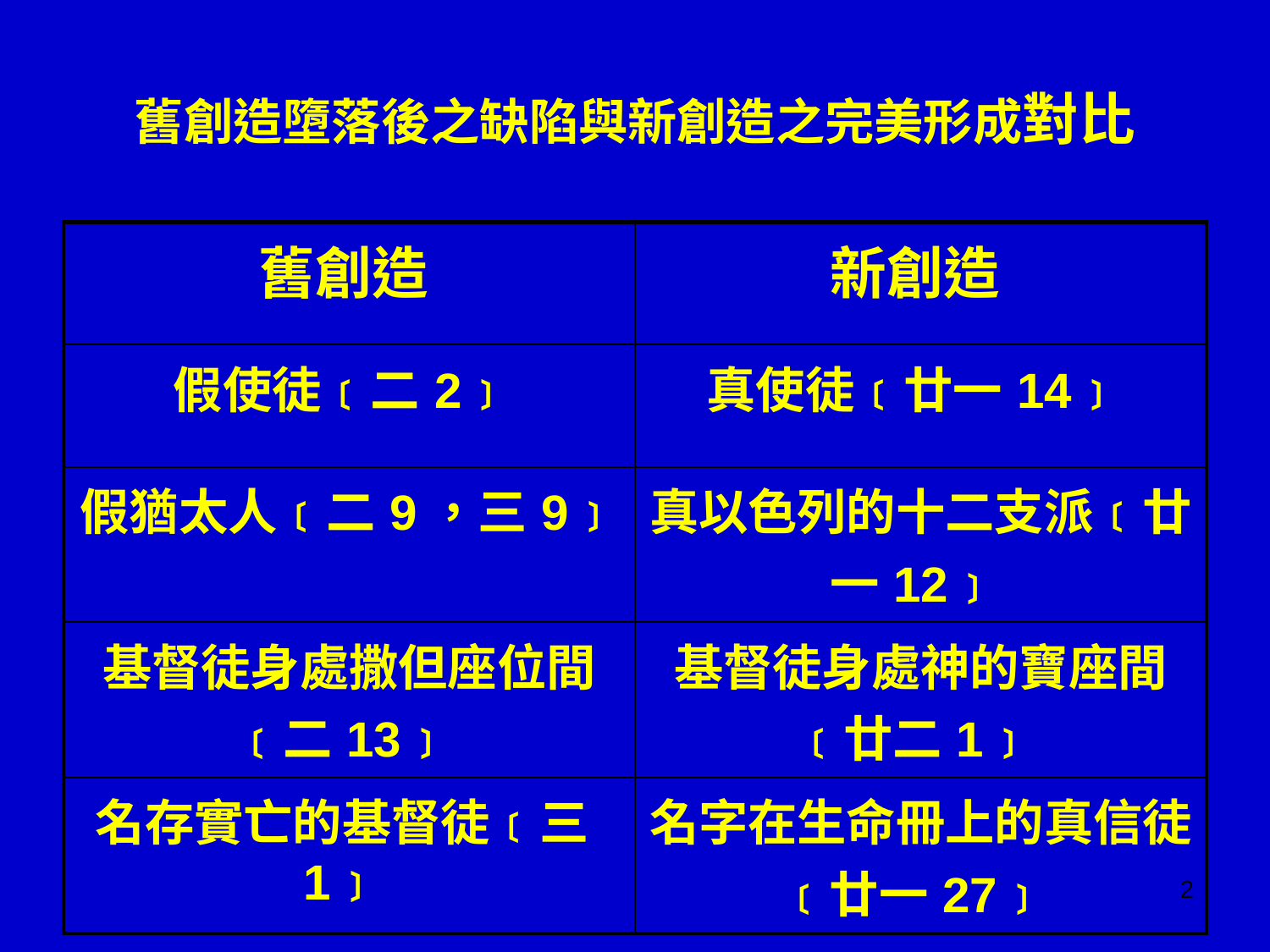

# 舊創造墮落後之缺陷與新創造之完美形成對比
| 舊創造 | 新創造 |
| --- | --- |
| 假使徒﹝二2﹞ | 真使徒﹝廿一14﹞ |
| 假猶太人﹝二9，三9﹞ | 真以色列的十二支派﹝廿一12﹞ |
| 基督徒身處撒但座位間﹝二13﹞ | 基督徒身處神的寶座間﹝廿二1﹞ |
| 名存實亡的基督徒﹝三1﹞ | 名字在生命冊上的真信徒﹝廿一27﹞ |
2